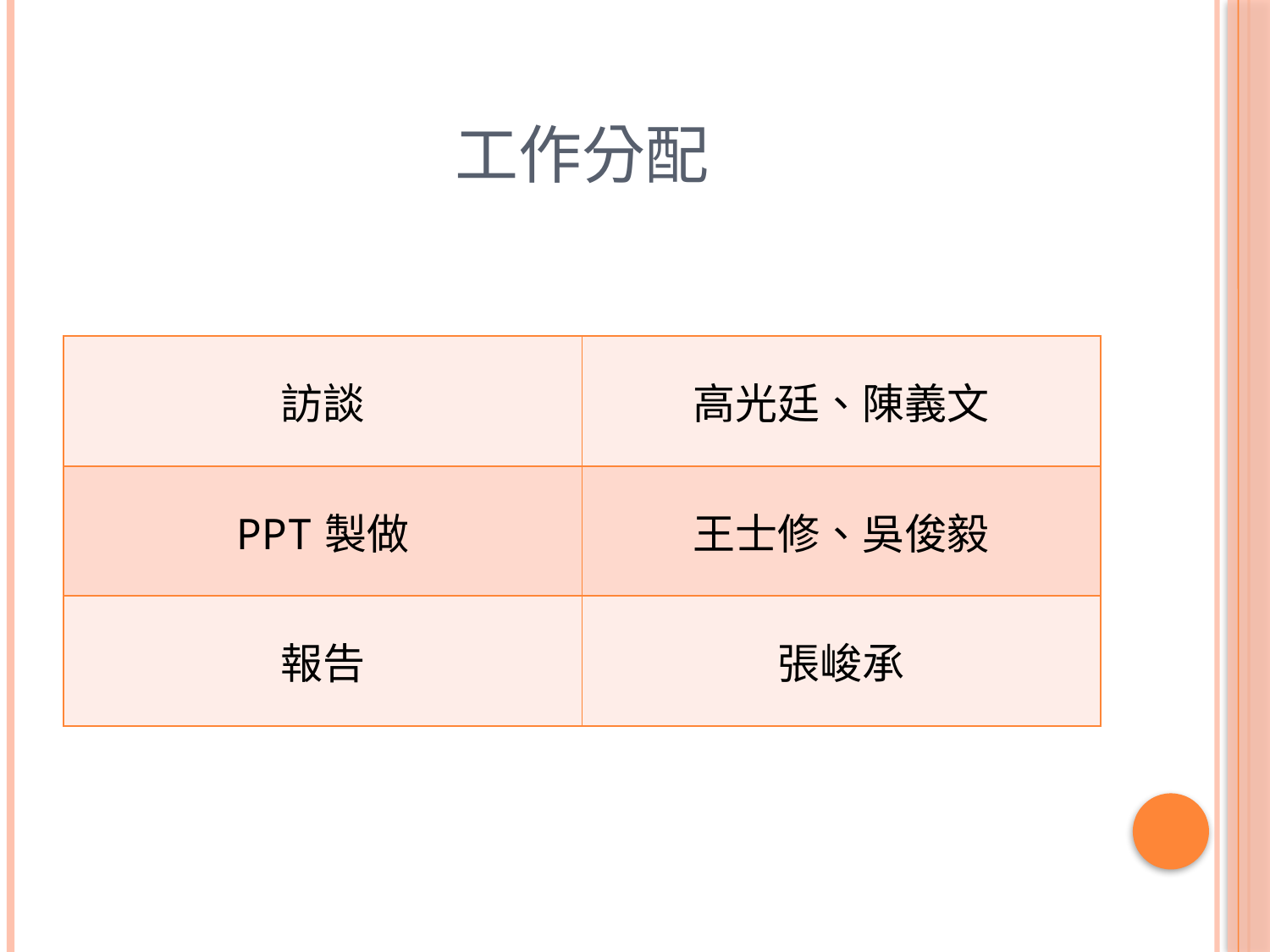

# 工作分配
| 訪談 | 高光廷、陳義文 |
| --- | --- |
| PPT製做 | 王士修、吳俊毅 |
| 報告 | 張峻承 |